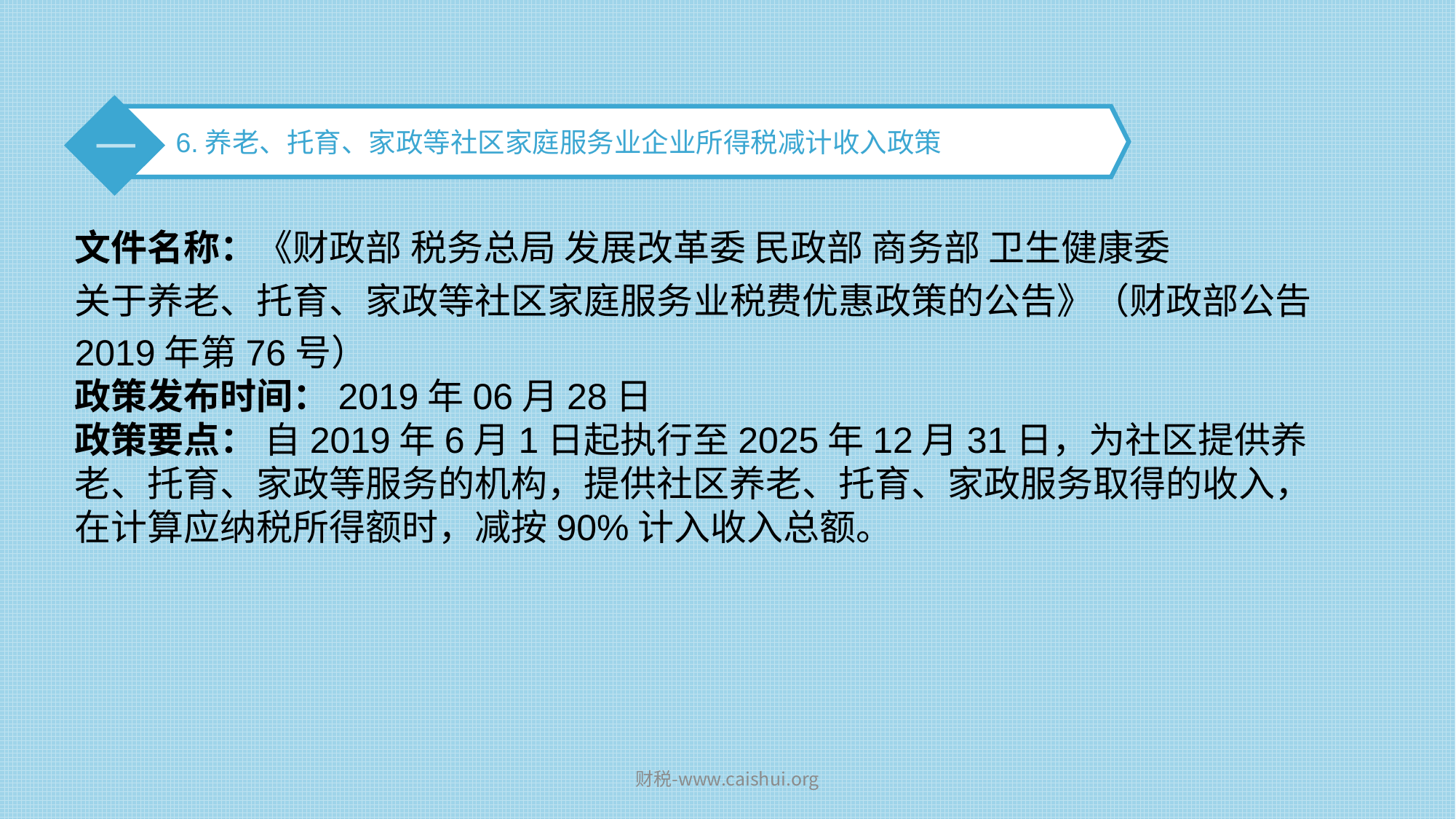

一
6.养老、托育、家政等社区家庭服务业企业所得税减计收入政策
文件名称：《财政部 税务总局 发展改革委 民政部 商务部 卫生健康委
关于养老、托育、家政等社区家庭服务业税费优惠政策的公告》（财政部公告2019年第76号）
政策发布时间：2019年06月28日
政策要点： 自2019年6月1日起执行至2025年12月31日，为社区提供养老、托育、家政等服务的机构，提供社区养老、托育、家政服务取得的收入，在计算应纳税所得额时，减按90%计入收入总额。
财税-www.caishui.org